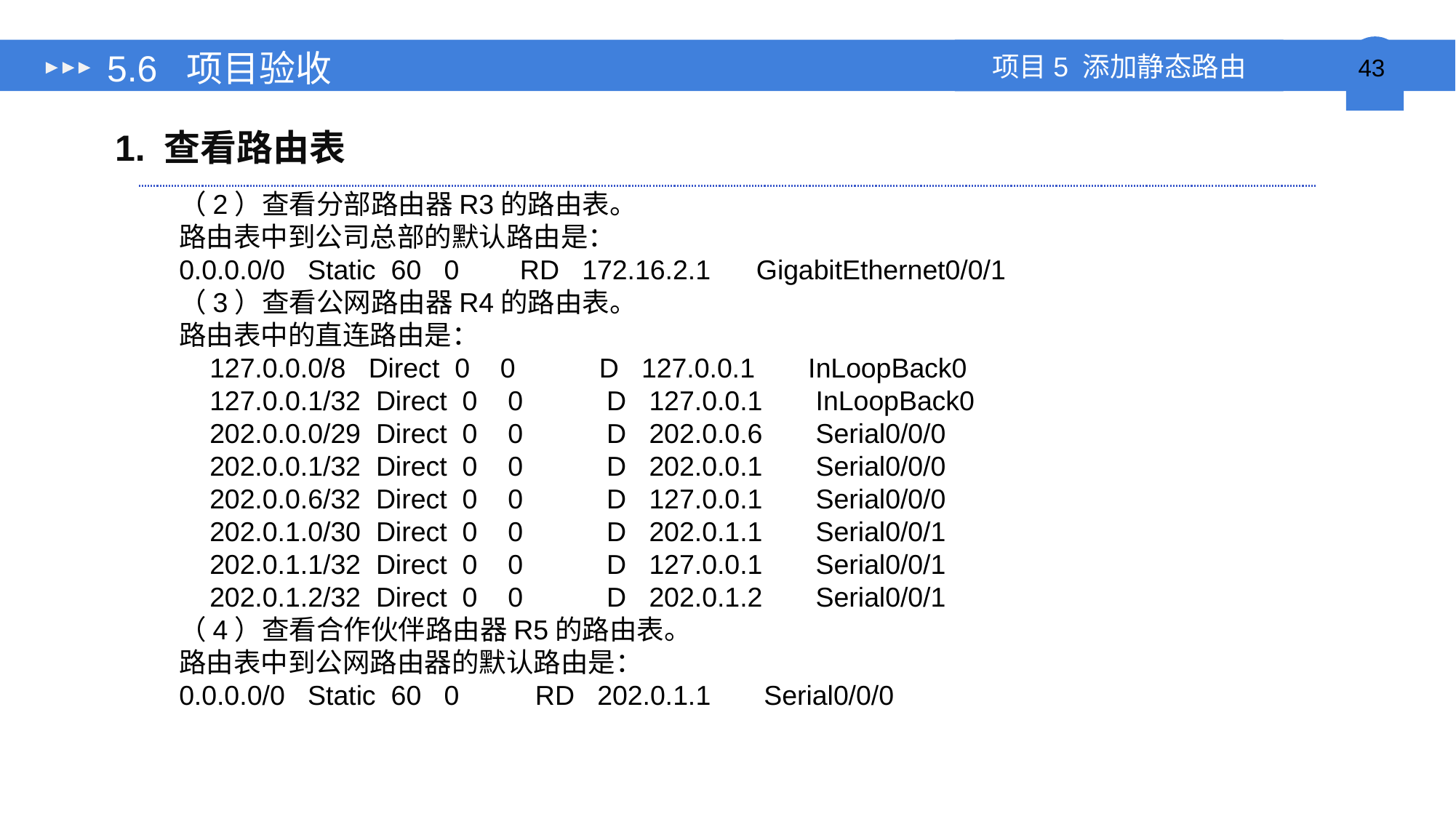

# 5.6  项目验收
1. 查看路由表
（2）查看分部路由器R3的路由表。
路由表中到公司总部的默认路由是：
0.0.0.0/0   Static  60   0        RD   172.16.2.1      GigabitEthernet0/0/1
（3）查看公网路由器R4的路由表。
路由表中的直连路由是：
    127.0.0.0/8   Direct  0    0           D   127.0.0.1       InLoopBack0
    127.0.0.1/32  Direct  0    0           D   127.0.0.1       InLoopBack0
    202.0.0.0/29  Direct  0    0           D   202.0.0.6       Serial0/0/0
    202.0.0.1/32  Direct  0    0           D   202.0.0.1       Serial0/0/0
    202.0.0.6/32  Direct  0    0           D   127.0.0.1       Serial0/0/0
    202.0.1.0/30  Direct  0    0           D   202.0.1.1       Serial0/0/1
    202.0.1.1/32  Direct  0    0           D   127.0.0.1       Serial0/0/1
    202.0.1.2/32  Direct  0    0           D   202.0.1.2       Serial0/0/1
（4）查看合作伙伴路由器R5的路由表。
路由表中到公网路由器的默认路由是：
0.0.0.0/0   Static  60   0          RD   202.0.1.1       Serial0/0/0